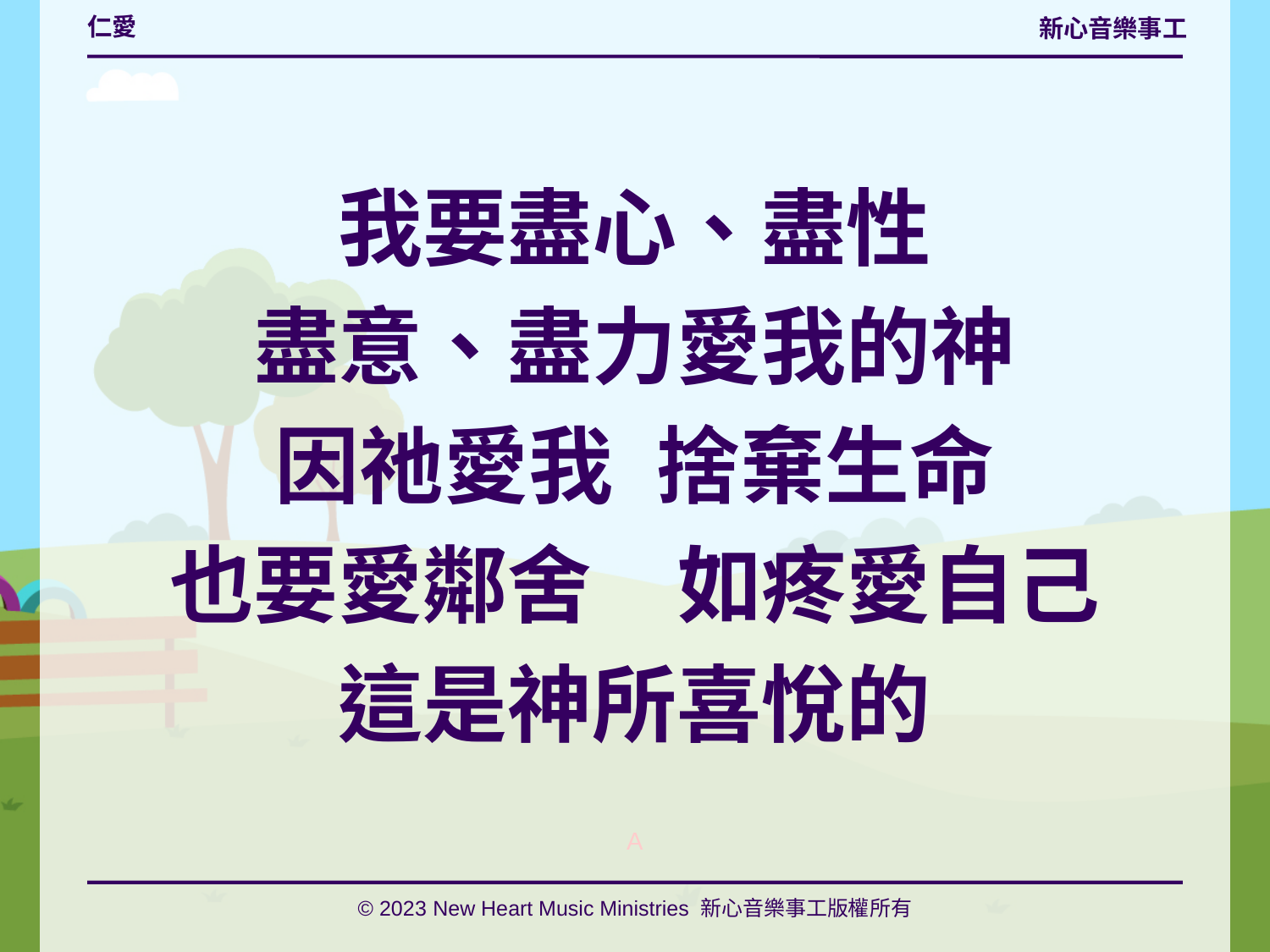

# 仁愛
我要盡心、盡性
盡意、盡力愛我的神
因祂愛我	捨棄生命
也要愛鄰舍	如疼愛自己
這是神所喜悅的
A
© 2023 New Heart Music Ministries 新心音樂事工版權所有